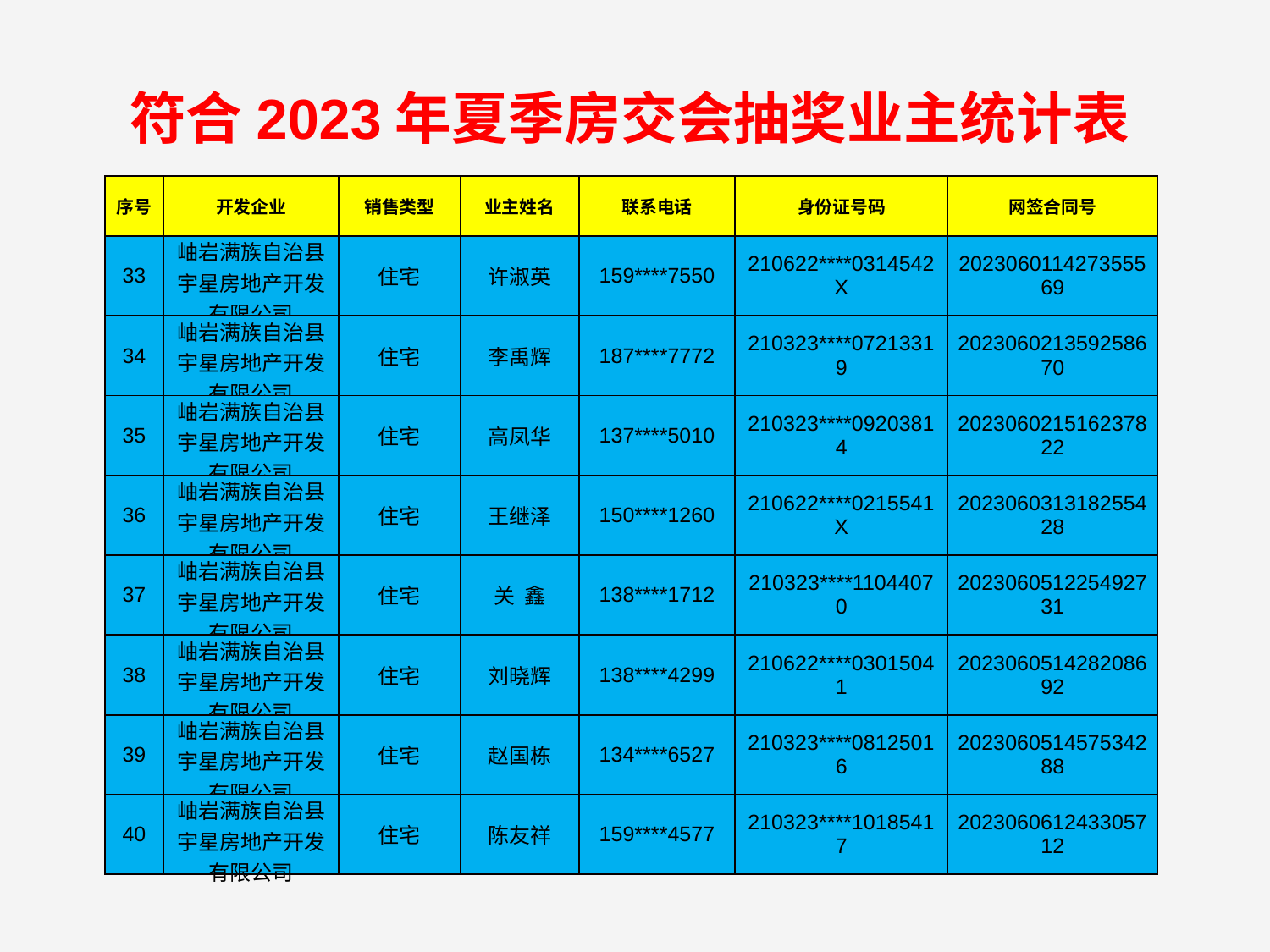

符合2023年夏季房交会抽奖业主统计表
| 序号 | 开发企业 | 销售类型 | 业主姓名 | 联系电话 | 身份证号码 | 网签合同号 |
| --- | --- | --- | --- | --- | --- | --- |
| 33 | 岫岩满族自治县宇星房地产开发有限公司 | 住宅 | 许淑英 | 159\*\*\*\*7550 | 210622\*\*\*\*0314542X | 202306011427355569 |
| 34 | 岫岩满族自治县宇星房地产开发有限公司 | 住宅 | 李禹辉 | 187\*\*\*\*7772 | 210323\*\*\*\*07213319 | 202306021359258670 |
| 35 | 岫岩满族自治县宇星房地产开发有限公司 | 住宅 | 高凤华 | 137\*\*\*\*5010 | 210323\*\*\*\*09203814 | 202306021516237822 |
| 36 | 岫岩满族自治县宇星房地产开发有限公司 | 住宅 | 王继泽 | 150\*\*\*\*1260 | 210622\*\*\*\*0215541X | 202306031318255428 |
| 37 | 岫岩满族自治县宇星房地产开发有限公司 | 住宅 | 关 鑫 | 138\*\*\*\*1712 | 210323\*\*\*\*11044070 | 202306051225492731 |
| 38 | 岫岩满族自治县宇星房地产开发有限公司 | 住宅 | 刘晓辉 | 138\*\*\*\*4299 | 210622\*\*\*\*03015041 | 202306051428208692 |
| 39 | 岫岩满族自治县宇星房地产开发有限公司 | 住宅 | 赵国栋 | 134\*\*\*\*6527 | 210323\*\*\*\*08125016 | 202306051457534288 |
| 40 | 岫岩满族自治县宇星房地产开发有限公司 | 住宅 | 陈友祥 | 159\*\*\*\*4577 | 210323\*\*\*\*10185417 | 202306061243305712 |